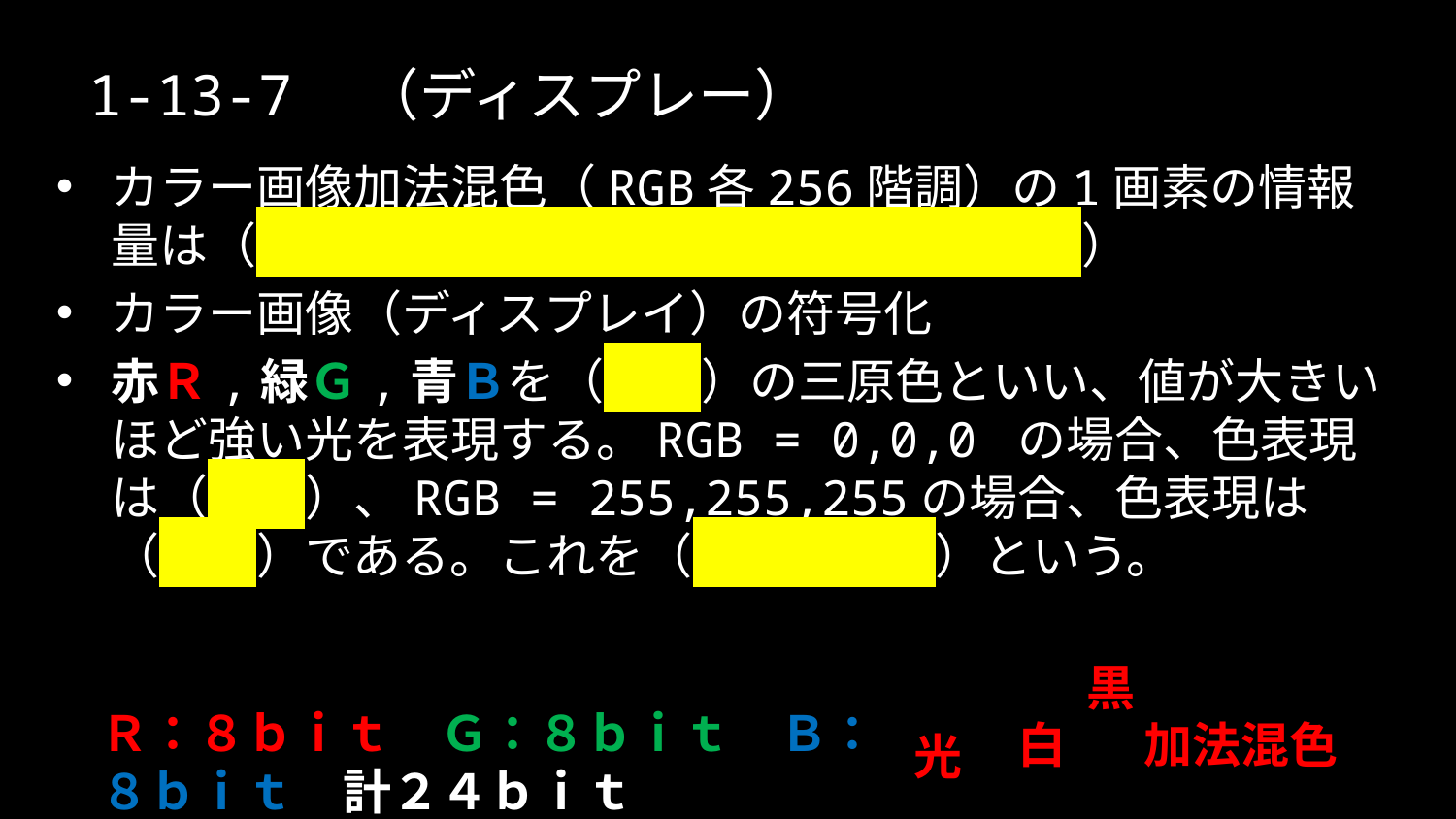

# 1-13-7　（ディスプレー）
カラー画像加法混色（RGB各256階調）の1画素の情報量は（　　　　　　　　　　　　　　　　　）
カラー画像（ディスプレイ）の符号化
赤Ｒ,緑Ｇ,青Ｂを（　　）の三原色といい、値が大きいほど強い光を表現する。RGB = 0,0,0 の場合、色表現は（　　）、RGB = 255,255,255の場合、色表現は（　　）である。これを（　　　　　）という。

黒
Ｒ：８ｂｉｔ、Ｇ：８ｂｉｔ、Ｂ：８ｂｉｔ　計２４ｂｉｔ
白
加法混色
光